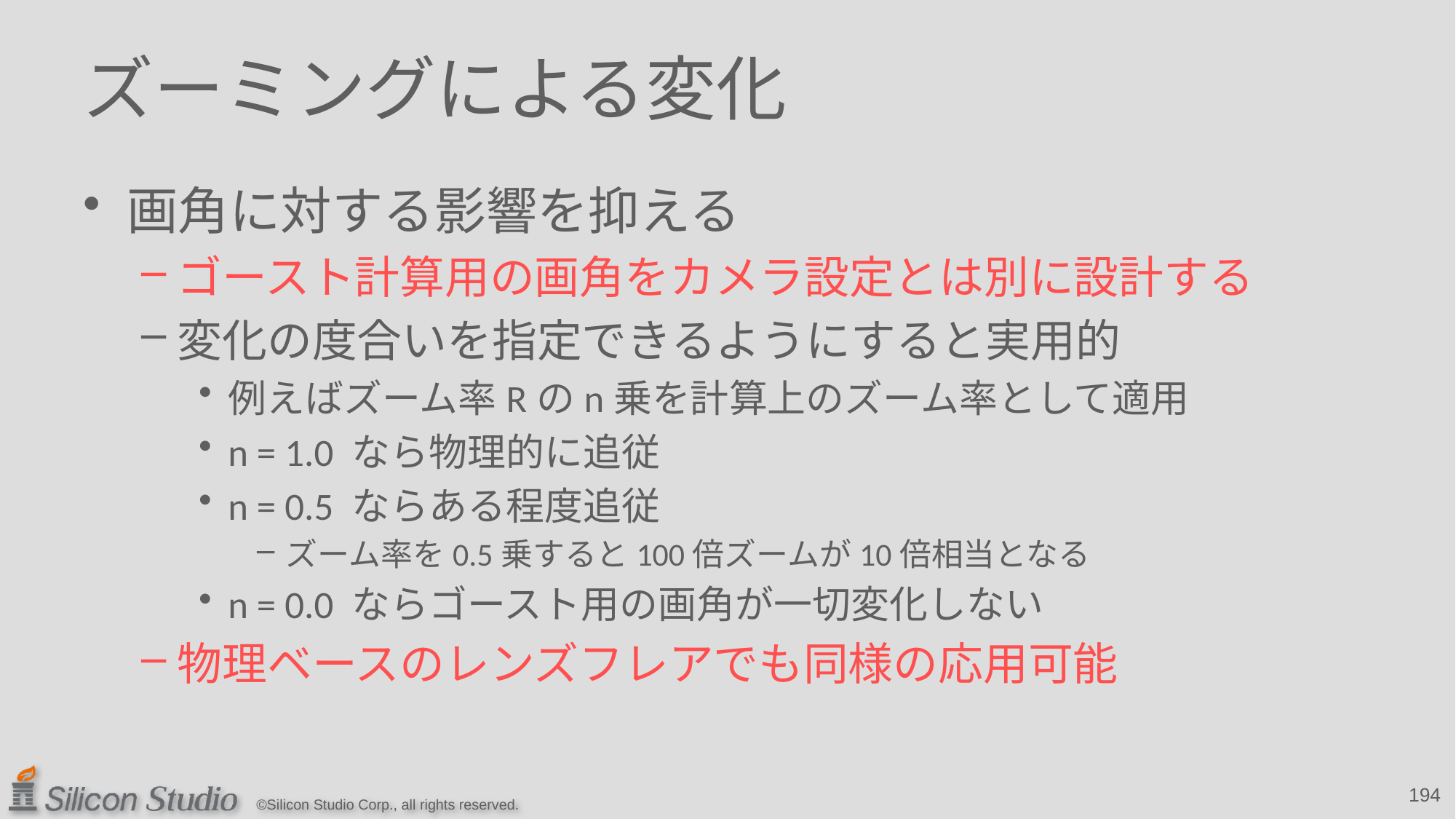

# ズーミングによる変化
画角に対する影響を抑える
ゴースト計算用の画角をカメラ設定とは別に設計する
変化の度合いを指定できるようにすると実用的
例えばズーム率Rのn乗を計算上のズーム率として適用
n = 1.0 なら物理的に追従
n = 0.5 ならある程度追従
ズーム率を0.5乗すると100倍ズームが10倍相当となる
n = 0.0 ならゴースト用の画角が一切変化しない
物理ベースのレンズフレアでも同様の応用可能
194